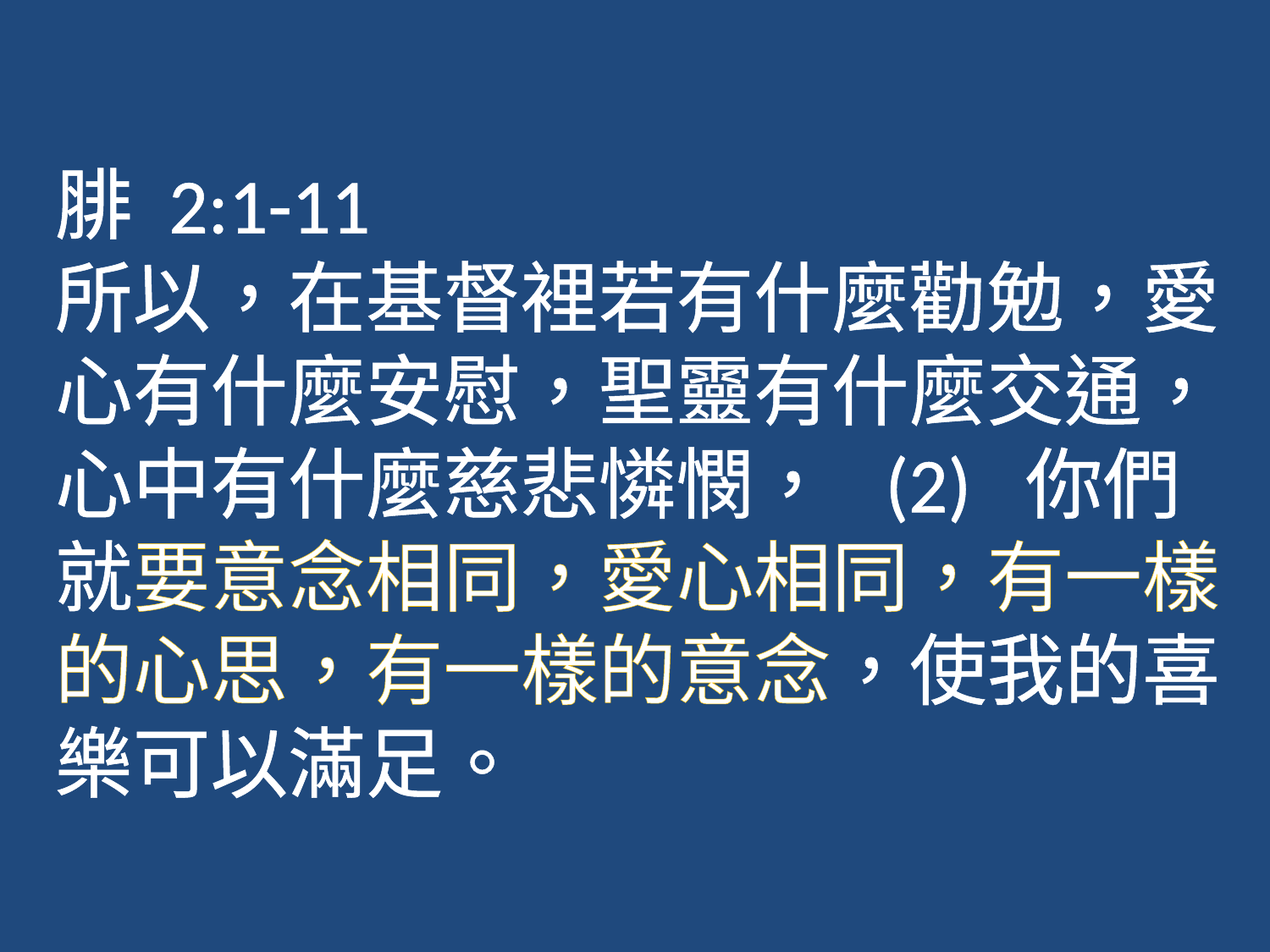

# 腓 2:1-11   所以，在基督裡若有什麼勸勉，愛心有什麼安慰，聖靈有什麼交通，心中有什麼慈悲憐憫，  (2)  你們就要意念相同，愛心相同，有一樣的心思，有一樣的意念，使我的喜樂可以滿足。